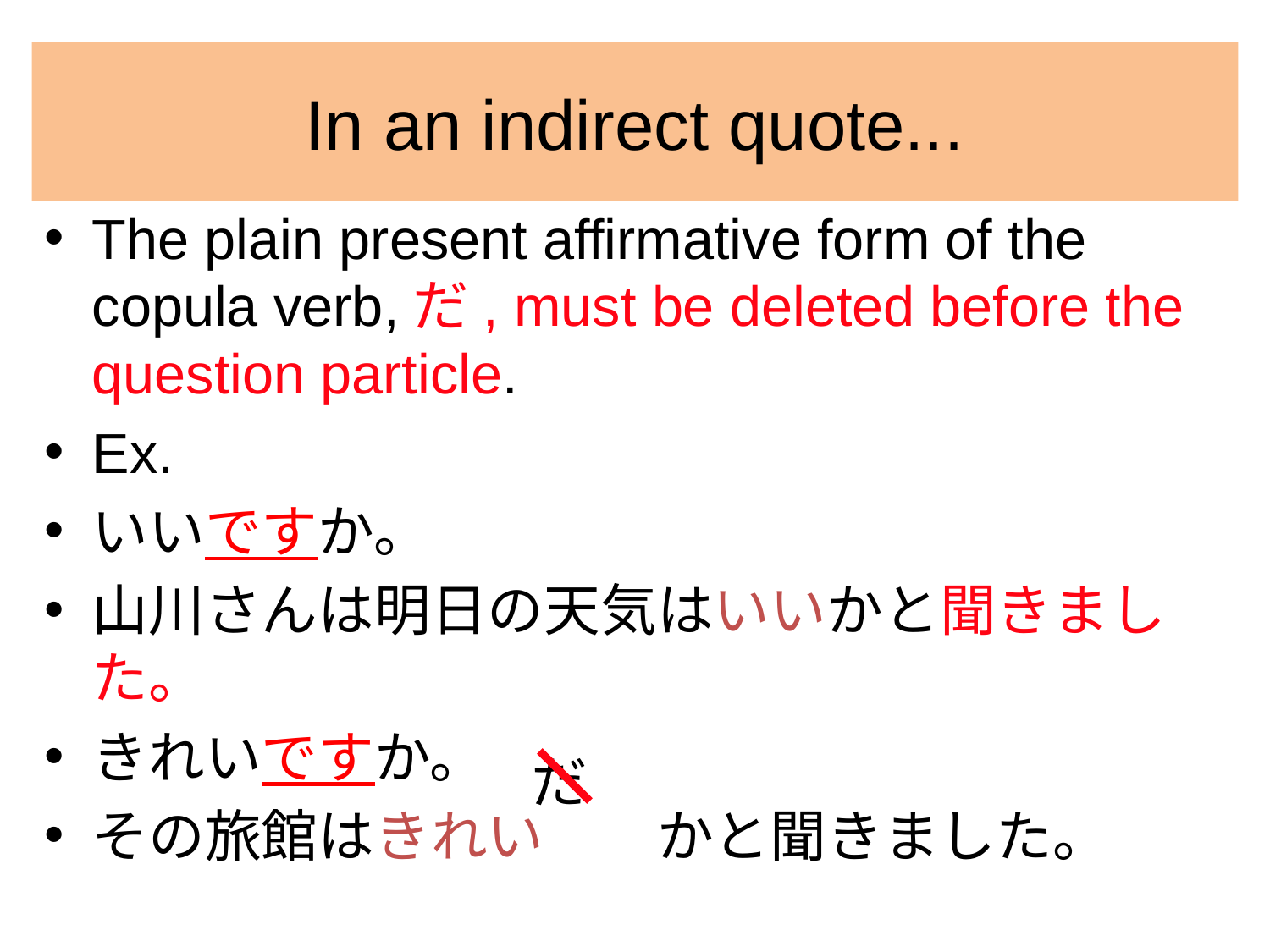

# In an indirect quote...
The plain present affirmative form of the copula verb,だ, must be deleted before the question particle.
Ex.
いいですか。
山川さんは明日の天気はいいかと聞きました。
きれいですか。
その旅館はきれい　　かと聞きました。
だ